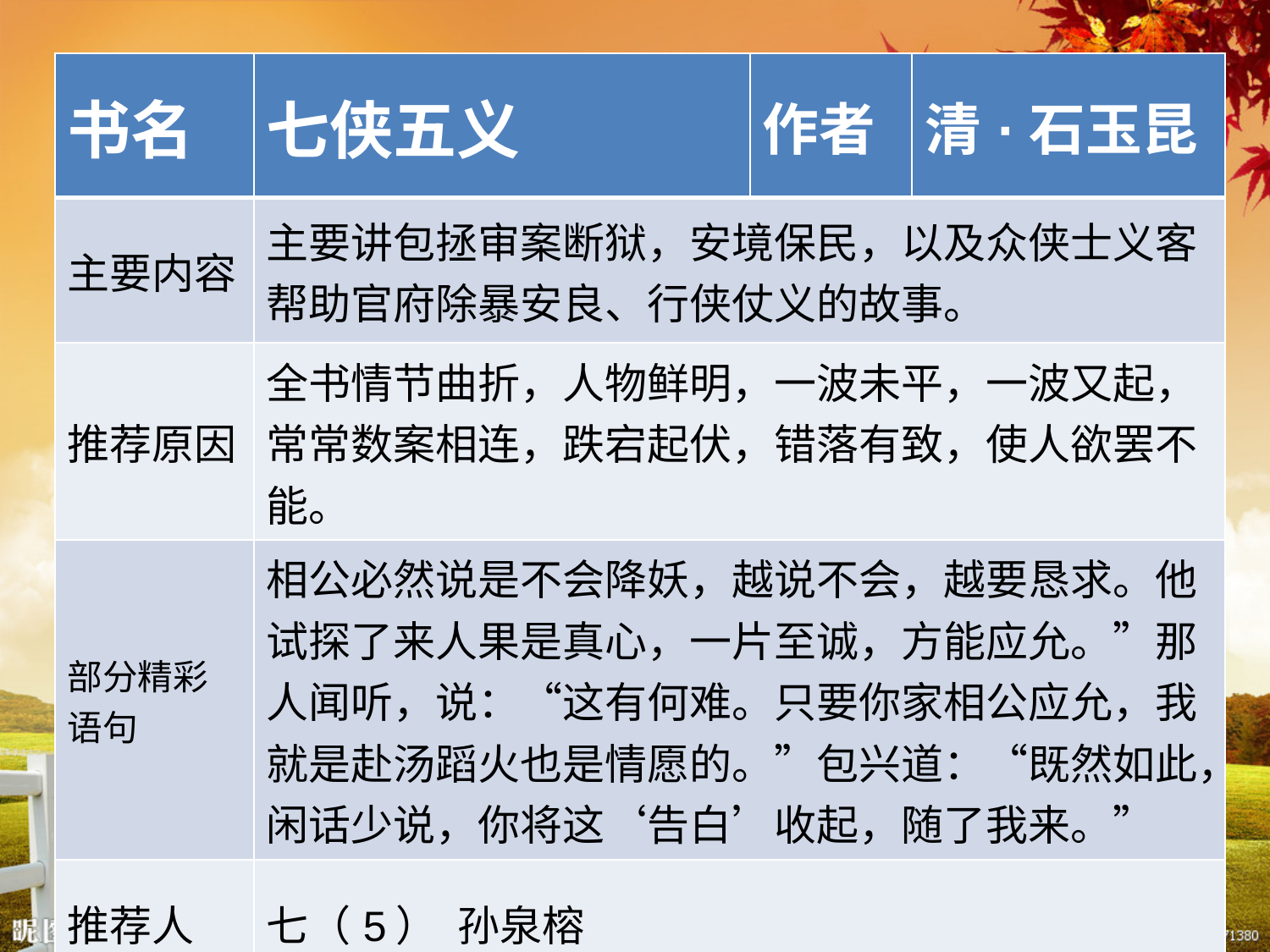

| 书名 | 七侠五义 | 作者 | 清·石玉昆 |
| --- | --- | --- | --- |
| 主要内容 | 主要讲包拯审案断狱，安境保民，以及众侠士义客帮助官府除暴安良、行侠仗义的故事。 |  |  |
| 推荐原因 | 全书情节曲折，人物鲜明，一波未平，一波又起，常常数案相连，跌宕起伏，错落有致，使人欲罢不能。 |  |  |
| 部分精彩语句 | 相公必然说是不会降妖，越说不会，越要恳求。他试探了来人果是真心，一片至诚，方能应允。”那人闻听，说：“这有何难。只要你家相公应允，我就是赴汤蹈火也是情愿的。”包兴道：“既然如此，闲话少说，你将这‘告白’收起，随了我来。” |  |  |
| 推荐人 | 七（5） 孙泉榕 |  |  |